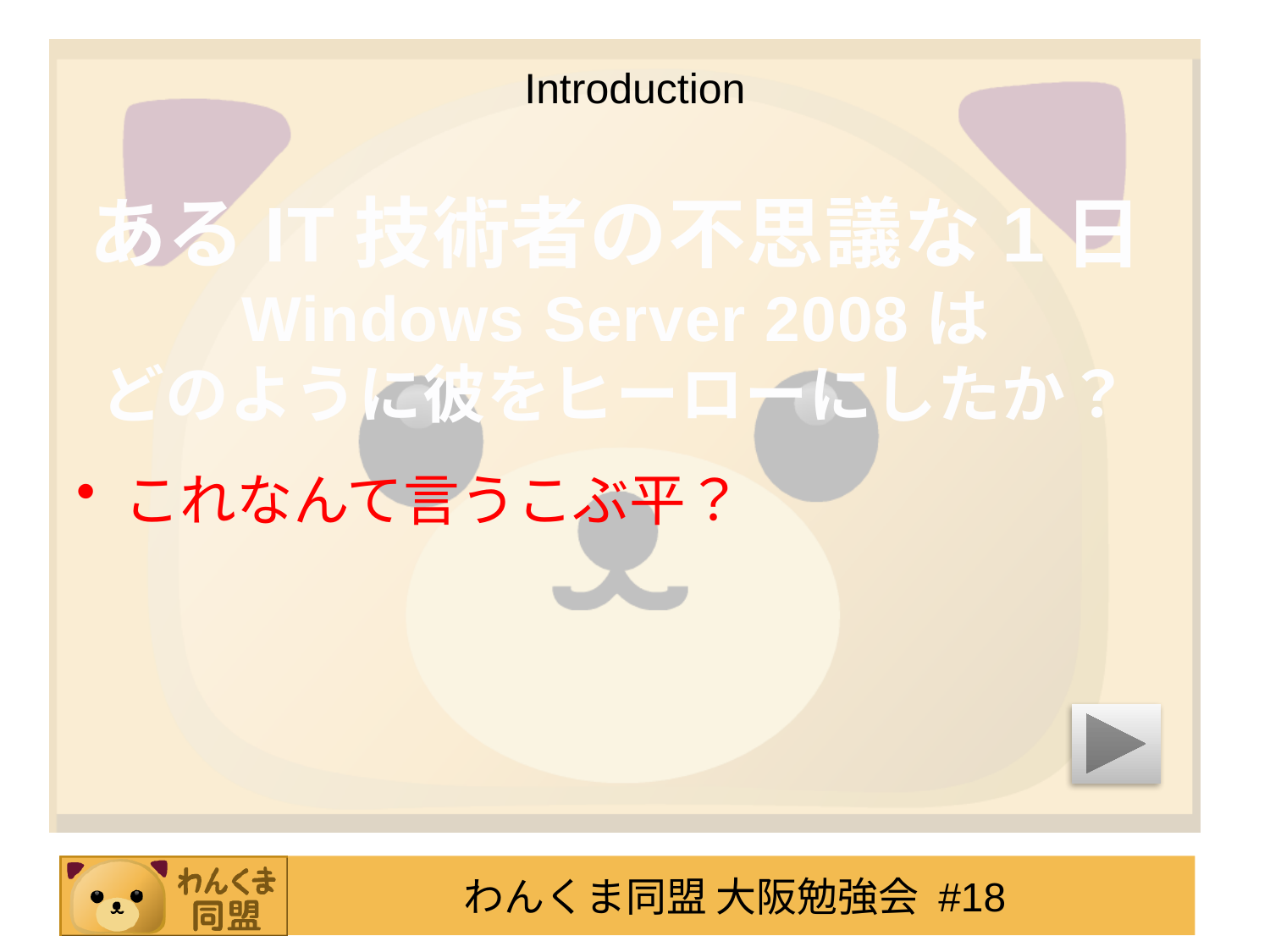

# Introduction
これなんて言うこぶ平？
あるIT技術者の不思議な1日
Windows Server 2008は
どのように彼をヒーローにしたか？